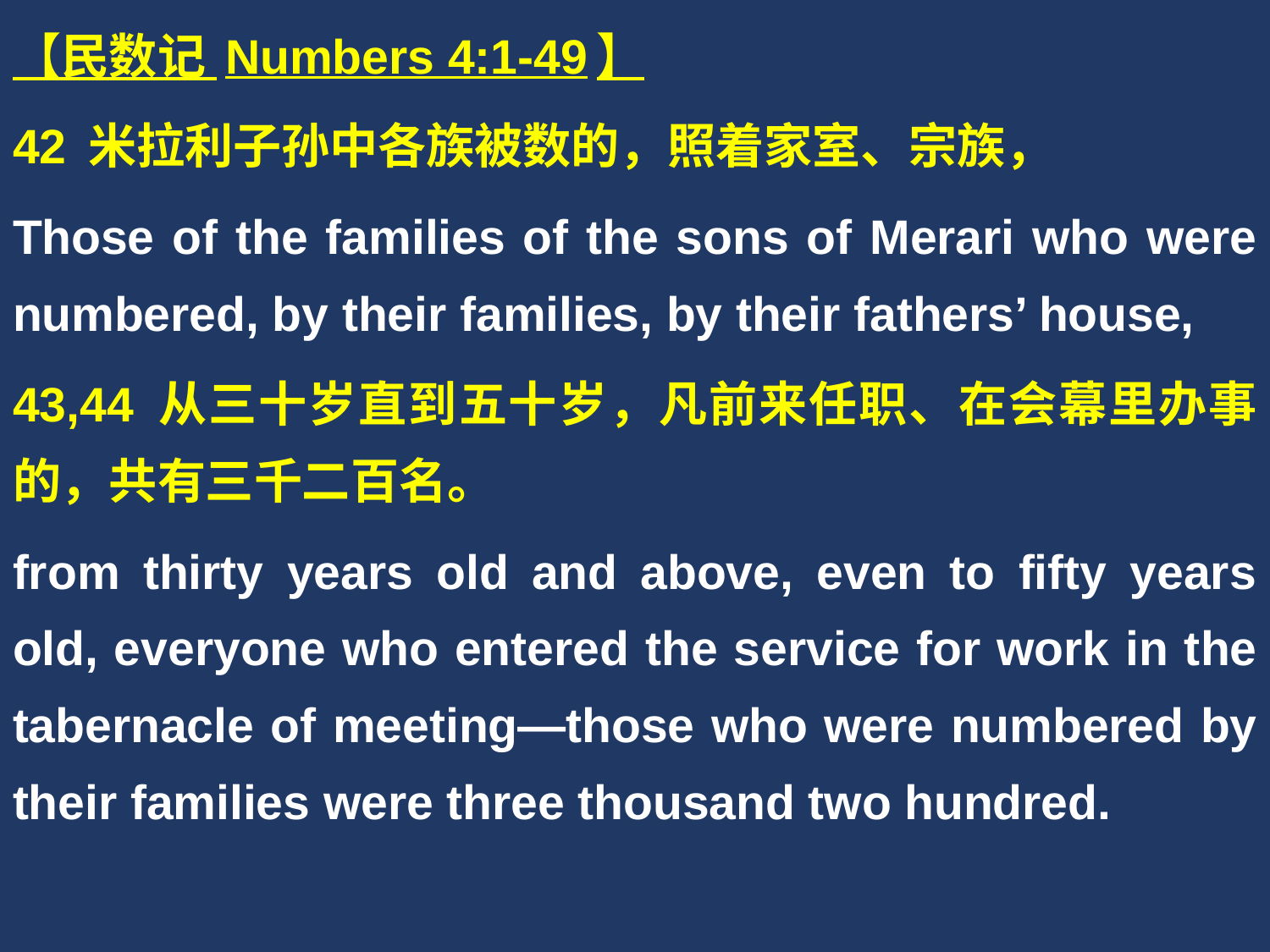

【民数记 Numbers 4:1-49】
42 米拉利子孙中各族被数的，照着家室、宗族，
Those of the families of the sons of Merari who were numbered, by their families, by their fathers’ house,
43,44 从三十岁直到五十岁，凡前来任职、在会幕里办事的，共有三千二百名。
from thirty years old and above, even to fifty years old, everyone who entered the service for work in the tabernacle of meeting—those who were numbered by their families were three thousand two hundred.